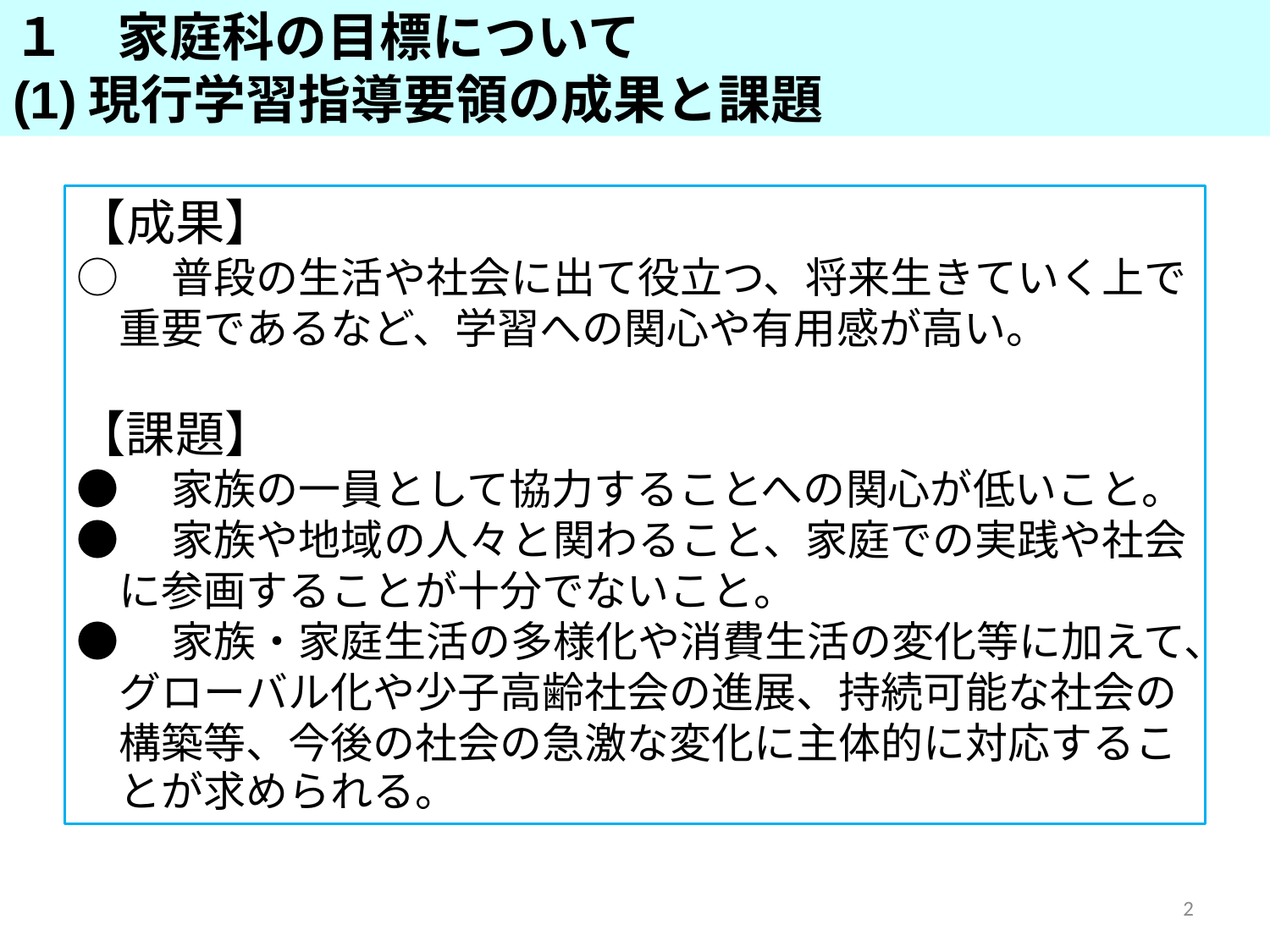

１　家庭科の目標について
(1)現行学習指導要領の成果と課題
【成果】
○　普段の生活や社会に出て役立つ、将来生きていく上で
　重要であるなど、学習への関心や有用感が高い。

【課題】
●　家族の一員として協力することへの関心が低いこと。
●　家族や地域の人々と関わること、家庭での実践や社会
　に参画することが十分でないこと。
●　家族・家庭生活の多様化や消費生活の変化等に加えて、
　グローバル化や少子高齢社会の進展、持続可能な社会の
　構築等、今後の社会の急激な変化に主体的に対応するこ
　とが求められる。
2